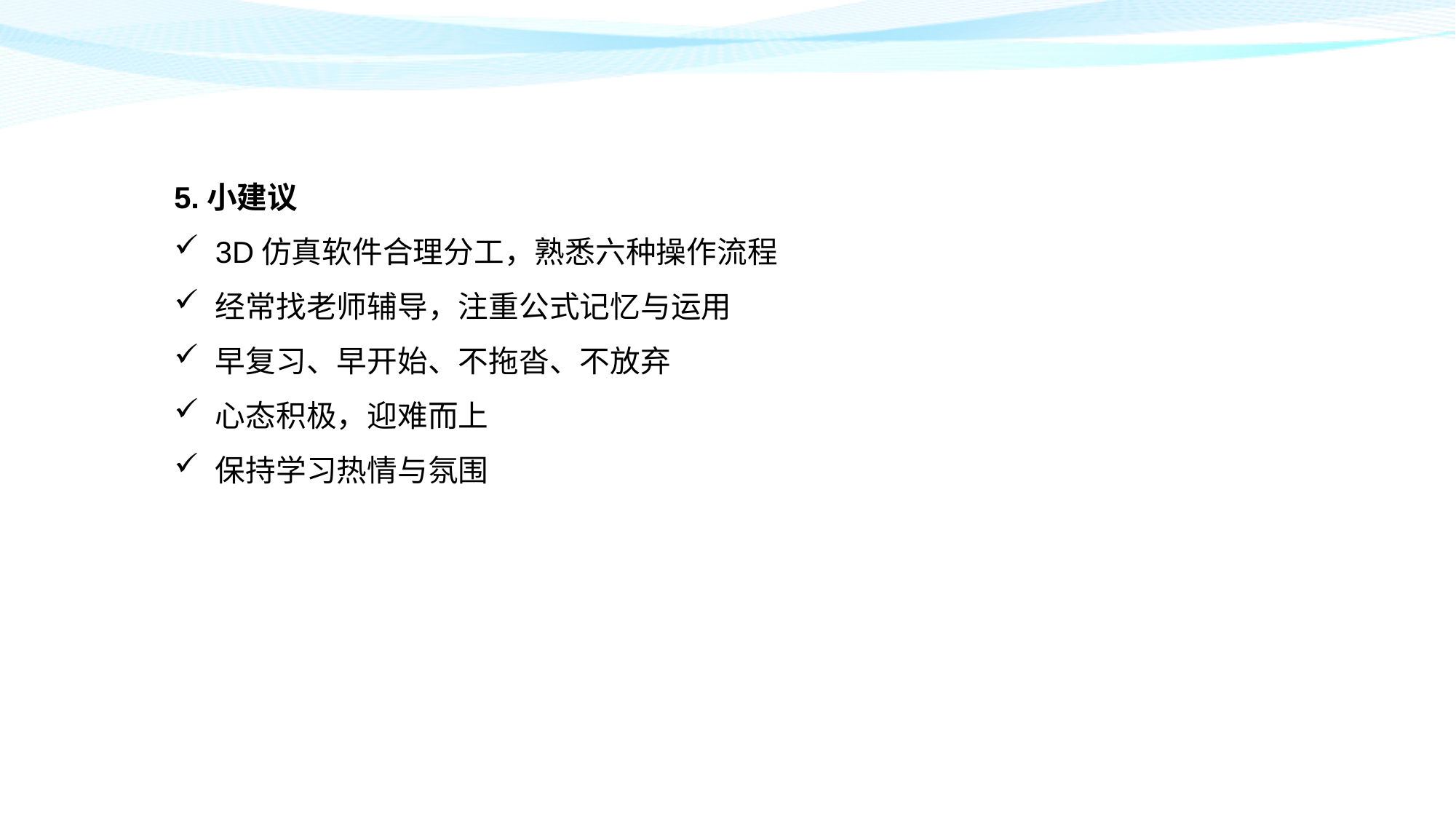

5.小建议
3D仿真软件合理分工，熟悉六种操作流程
经常找老师辅导，注重公式记忆与运用
早复习、早开始、不拖沓、不放弃
心态积极，迎难而上
保持学习热情与氛围